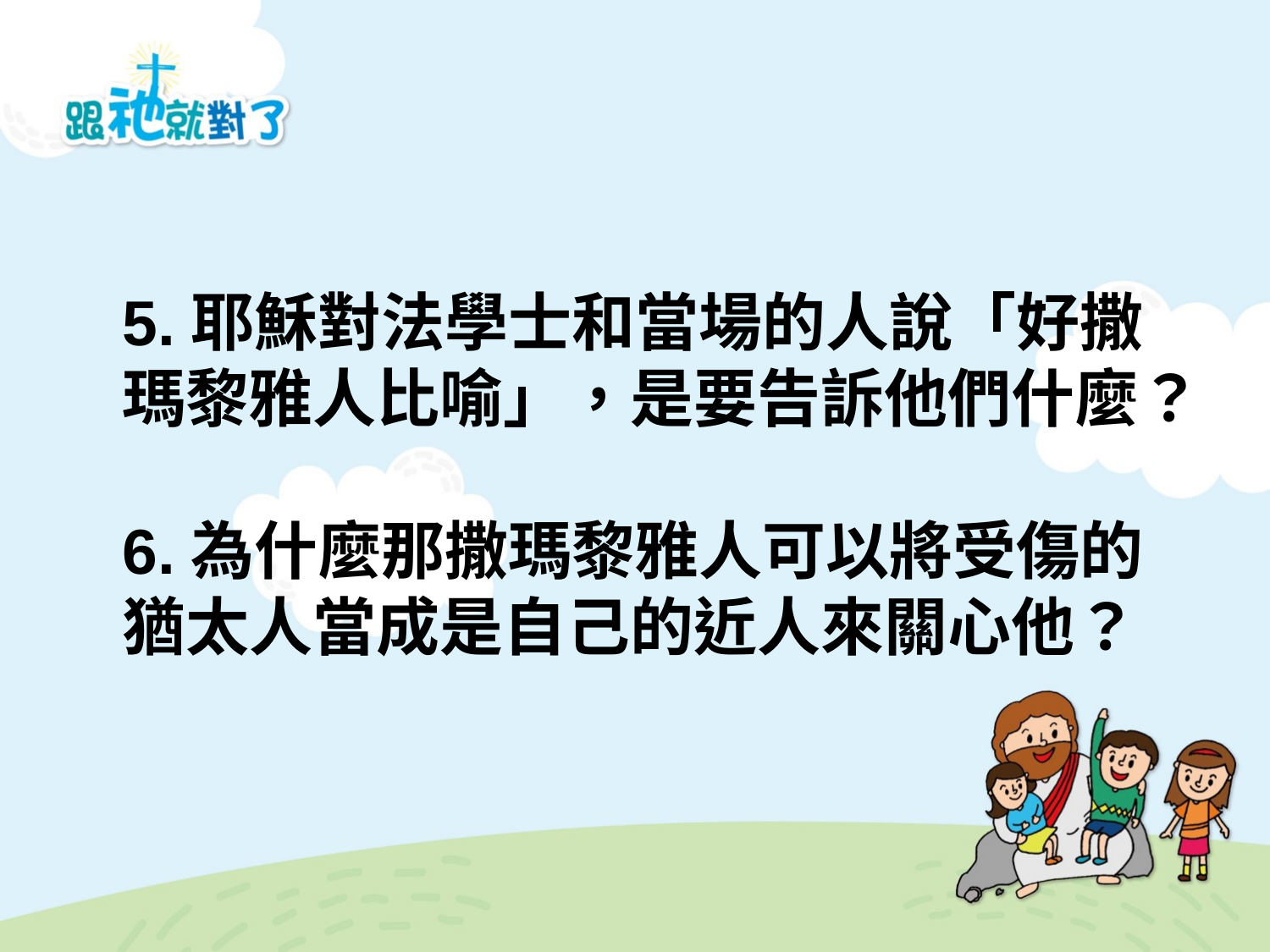

5.耶穌對法學士和當場的人說「好撒瑪黎雅人比喻」，是要告訴他們什麼？

6.為什麼那撒瑪黎雅人可以將受傷的猶太人當成是自己的近人來關心他？